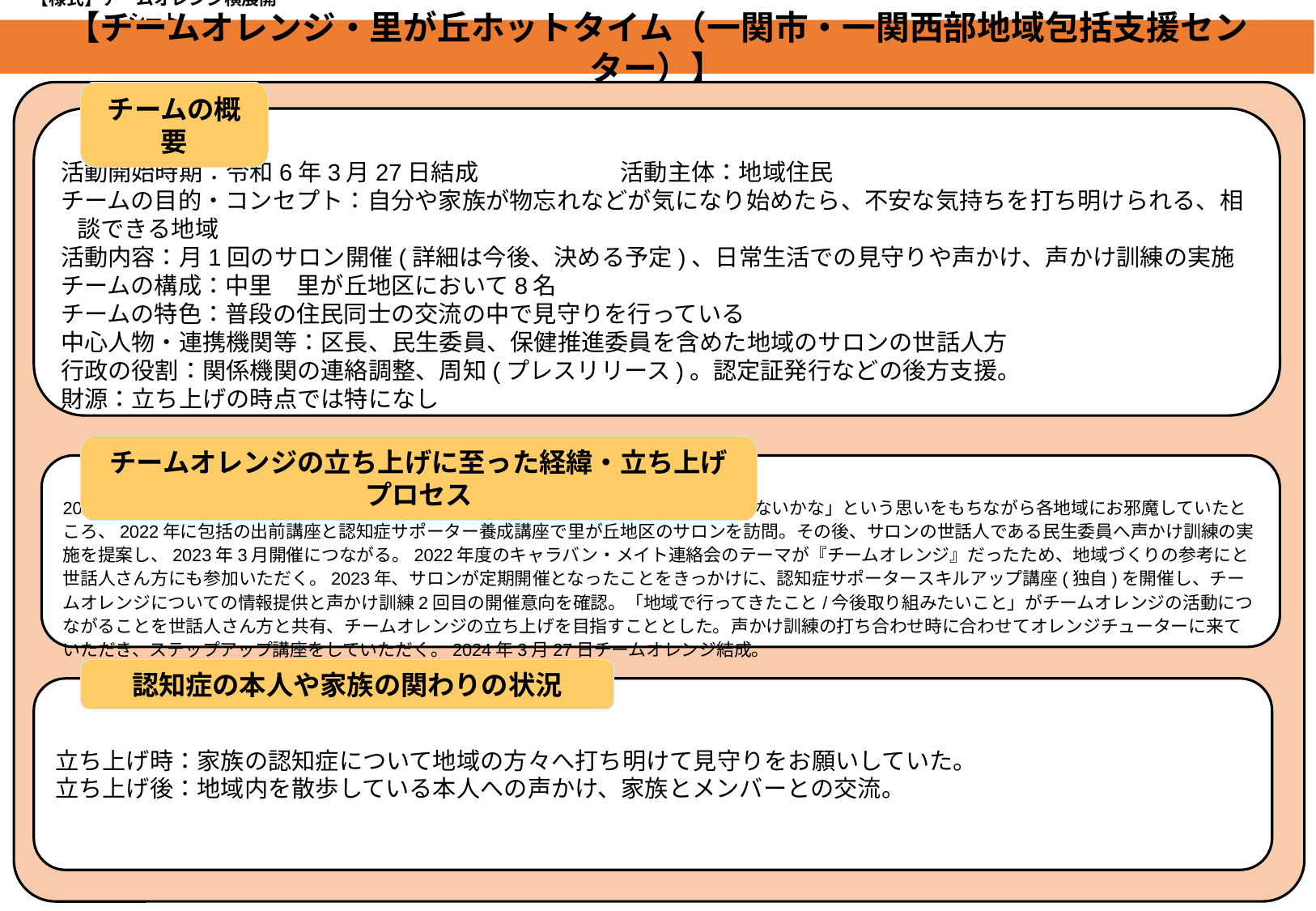

【様式】チームオレンジ横展開シート
【チームオレンジ・里が丘ホットタイム（一関市・一関西部地域包括支援センター）】

チームの概要

活動開始時期：令和6年3月27日結成　　　　　　活動主体：地域住民
チームの目的・コンセプト：自分や家族が物忘れなどが気になり始めたら、不安な気持ちを打ち明けられる、相談できる地域
活動内容：月1回のサロン開催(詳細は今後、決める予定)、日常生活での見守りや声かけ、声かけ訓練の実施
チームの構成：中里　里が丘地区において8名
チームの特色：普段の住民同士の交流の中で見守りを行っている
中心人物・連携機関等：区長、民生委員、保健推進委員を含めた地域のサロンの世話人方
行政の役割：関係機関の連絡調整、周知(プレスリリース)。認定証発行などの後方支援。
財源：立ち上げの時点では特になし

チームオレンジの立ち上げに至った経緯・立ち上げプロセス

2025年のチームオレンジ整備について検討し、「どこか一緒に取り組んでくれる地区はないかな」という思いをもちながら各地域にお邪魔していたところ、2022年に包括の出前講座と認知症サポーター養成講座で里が丘地区のサロンを訪問。その後、サロンの世話人である民生委員へ声かけ訓練の実施を提案し、2023年3月開催につながる。2022年度のキャラバン・メイト連絡会のテーマが『チームオレンジ』だったため、地域づくりの参考にと世話人さん方にも参加いただく。2023年、サロンが定期開催となったことをきっかけに、認知症サポータースキルアップ講座(独自)を開催し、チームオレンジについての情報提供と声かけ訓練2回目の開催意向を確認。「地域で行ってきたこと/今後取り組みたいこと」がチームオレンジの活動につながることを世話人さん方と共有、チームオレンジの立ち上げを目指すこととした。声かけ訓練の打ち合わせ時に合わせてオレンジチューターに来ていただき、ステップアップ講座をしていただく。2024年3月27日チームオレンジ結成。
認知症の本人や家族の関わりの状況

立ち上げ時：家族の認知症について地域の方々へ打ち明けて見守りをお願いしていた。
立ち上げ後：地域内を散歩している本人への声かけ、家族とメンバーとの交流。